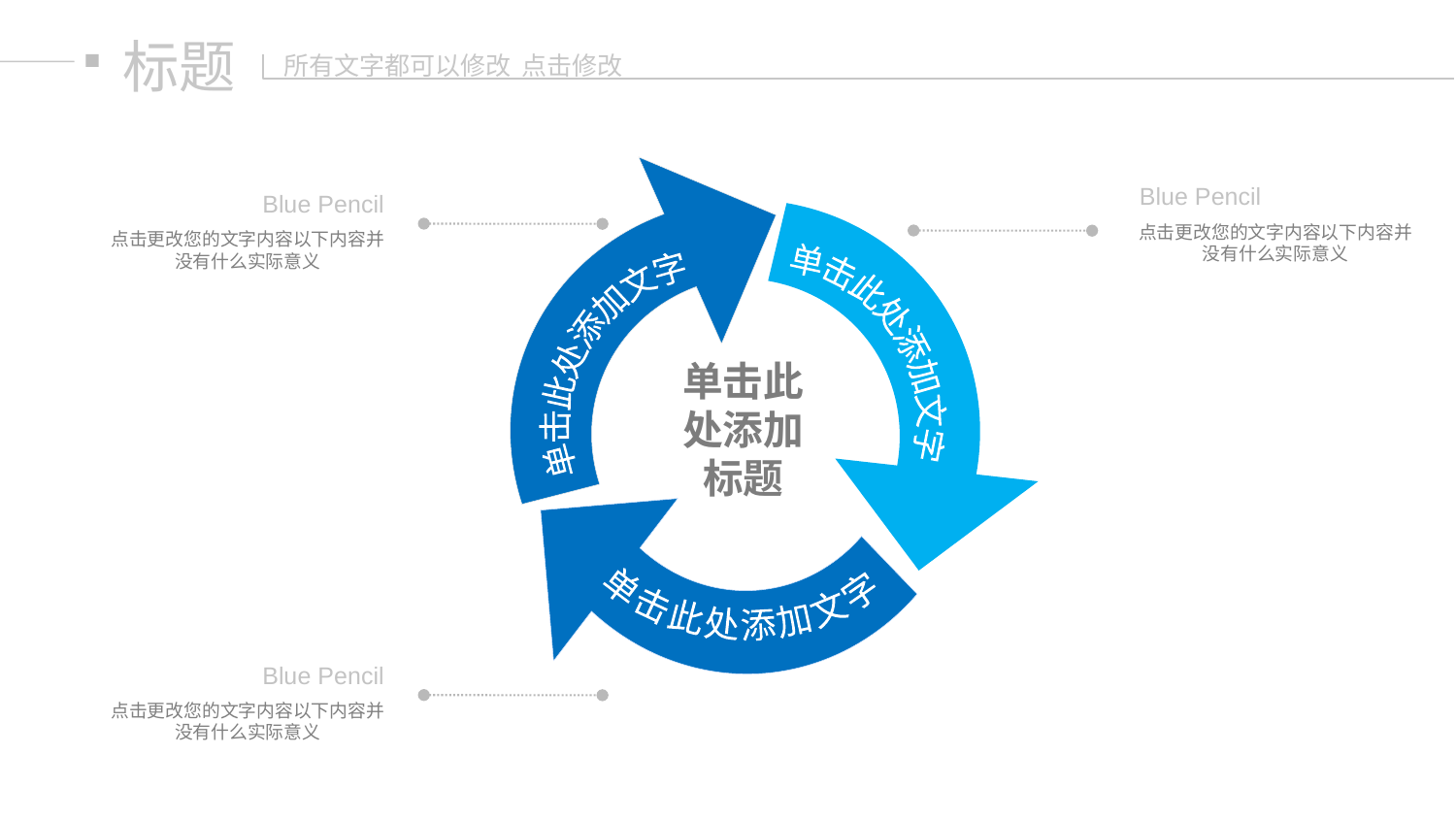

标题
所有文字都可以修改  点击修改

单击此处添加文字
Blue Pencil
点击更改您的文字内容以下内容并没有什么实际意义
Blue Pencil
点击更改您的文字内容以下内容并没有什么实际意义

单击此处添加文字

单击此处添加文字

单击此处添加标题
Blue Pencil
点击更改您的文字内容以下内容并没有什么实际意义